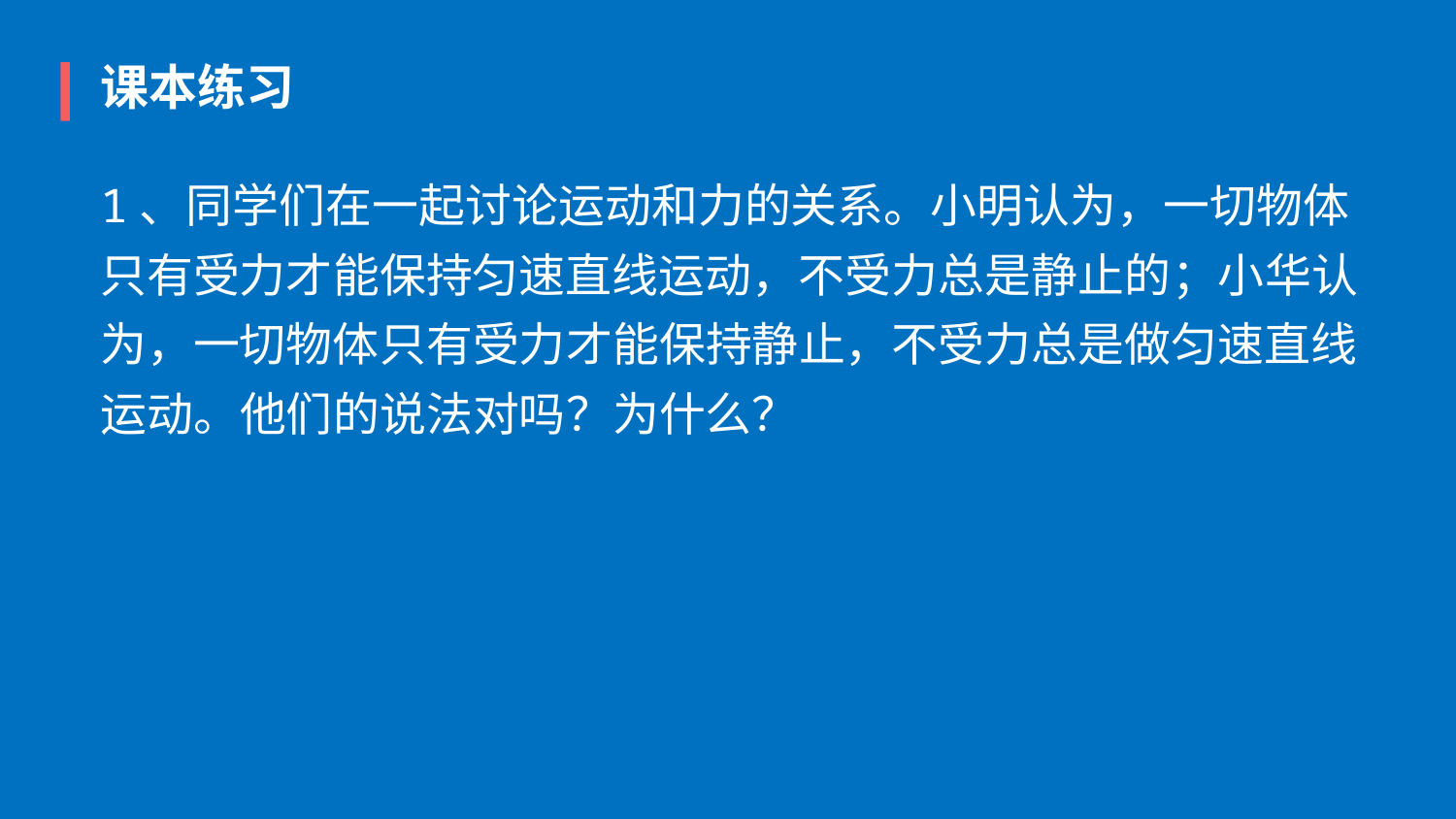

课本练习

1、同学们在一起讨论运动和力的关系。小明认为，一切物体只有受力才能保持匀速直线运动，不受力总是静止的；小华认为，一切物体只有受力才能保持静止，不受力总是做匀速直线运动。他们的说法对吗？为什么？